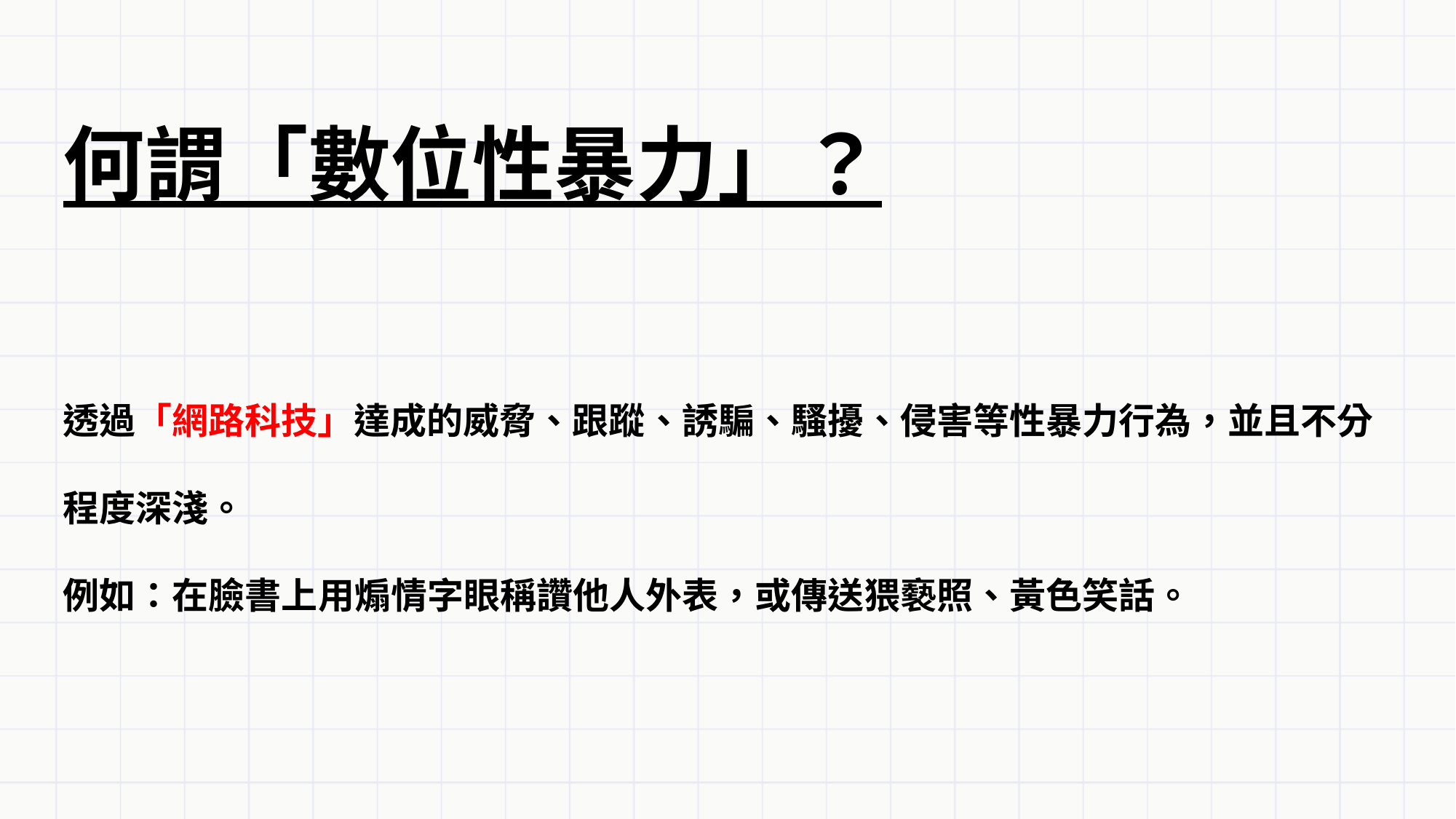

何謂「數位性暴力」？
透過「網路科技」達成的威脅、跟蹤、誘騙、騷擾、侵害等性暴力行為，並且不分程度深淺。
例如：在臉書上用煽情字眼稱讚他人外表，或傳送猥褻照、黃色笑話。